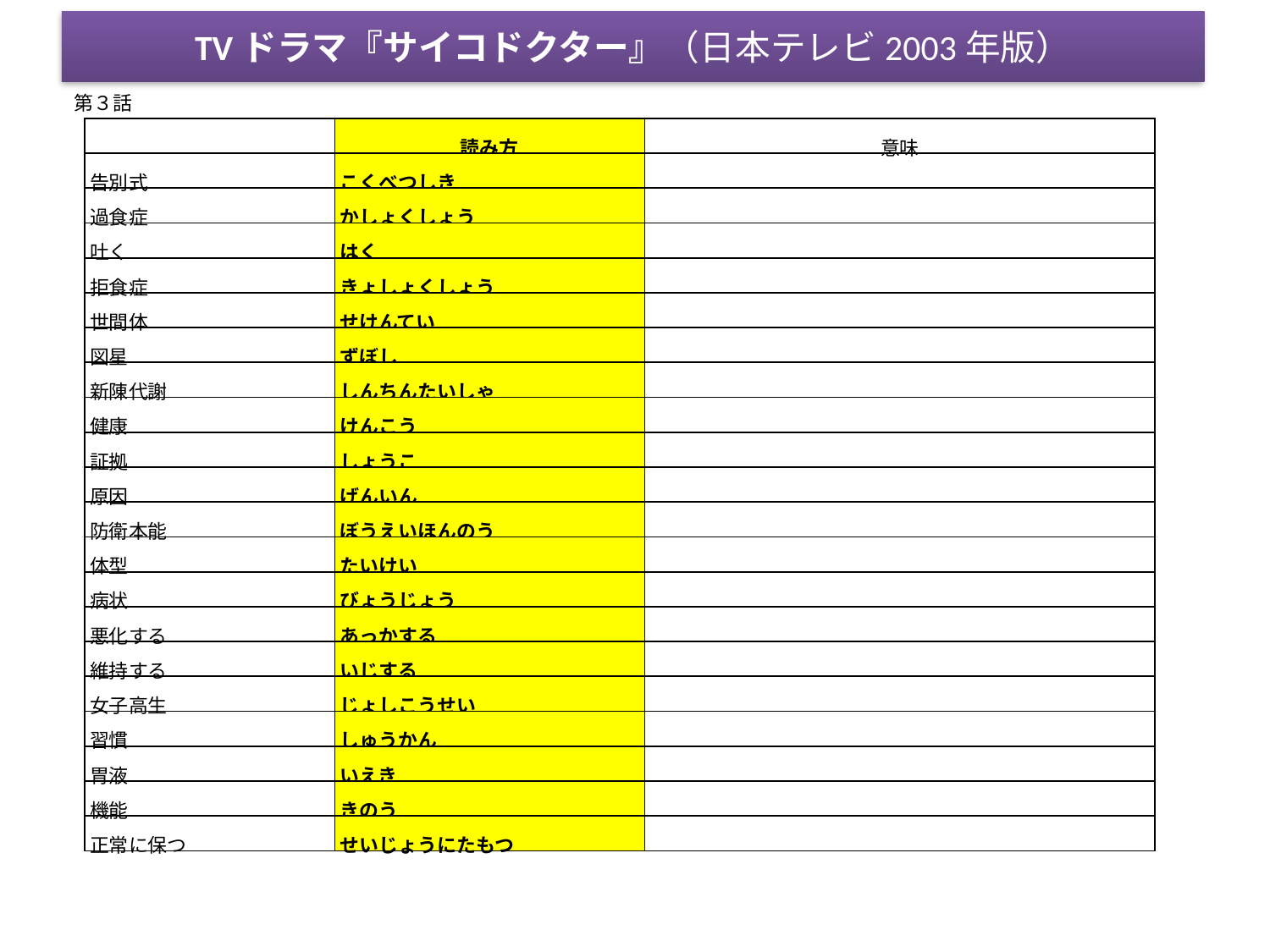

# TVドラマ『サイコドクター』（日本テレビ2003年版）
第３話
|  | 読み方 | 意味 |
| --- | --- | --- |
| 告別式 | こくべつしき |  |
| 過食症 | かしょくしょう |  |
| 吐く | はく |  |
| 拒食症 | きょしょくしょう |  |
| 世間体 | せけんてい |  |
| 図星 | ずぼし |  |
| 新陳代謝 | しんちんたいしゃ |  |
| 健康 | けんこう |  |
| 証拠 | しょうこ |  |
| 原因 | げんいん |  |
| 防衛本能 | ぼうえいほんのう |  |
| 体型 | たいけい |  |
| 病状 | びょうじょう |  |
| 悪化する | あっかする |  |
| 維持する | いじする |  |
| 女子高生 | じょしこうせい |  |
| 習慣 | しゅうかん |  |
| 胃液 | いえき |  |
| 機能 | きのう |  |
| 正常に保つ | せいじょうにたもつ |  |